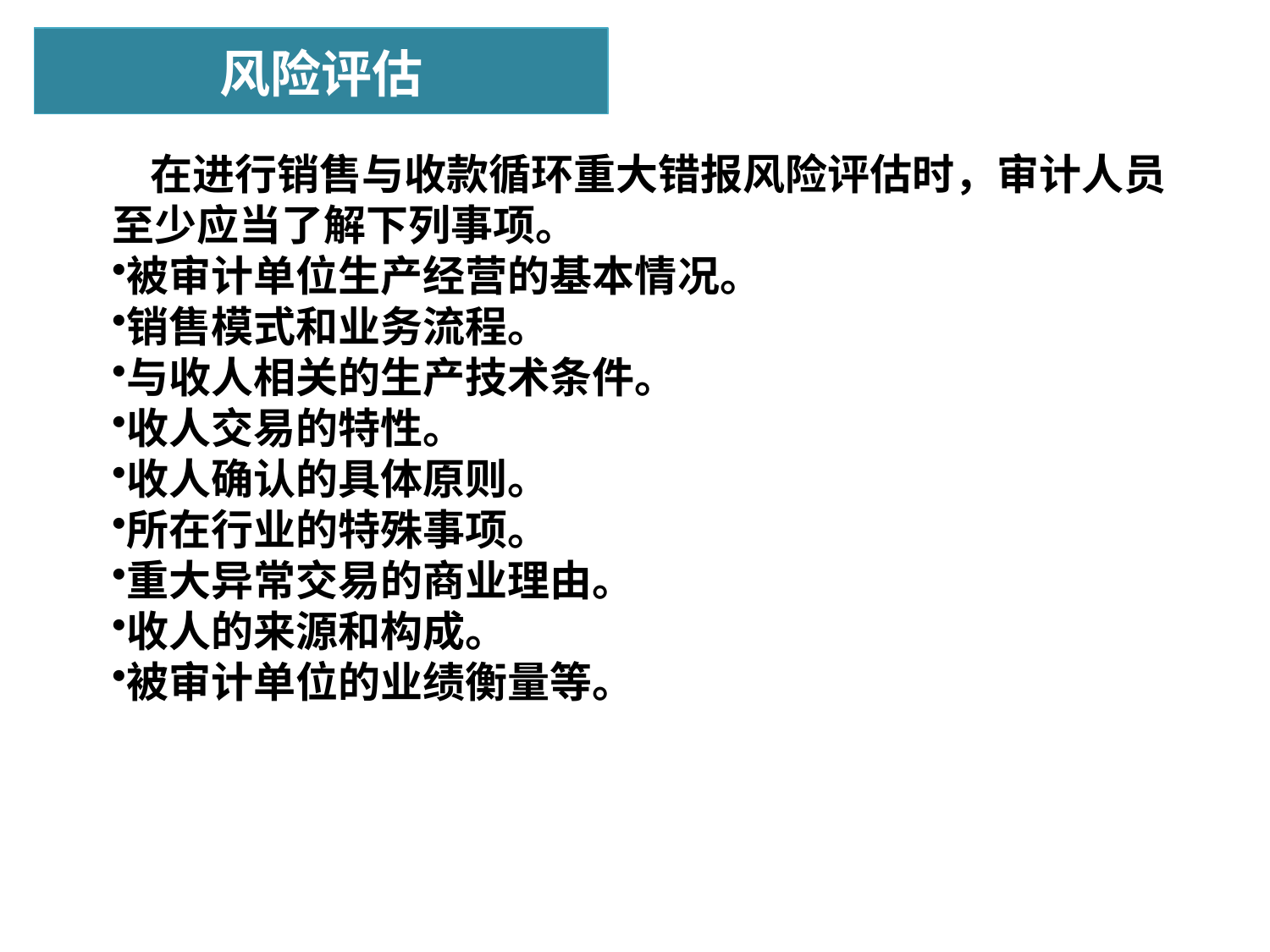

风险评估

在进行销售与收款循环重大错报风险评估时，审计人员至少应当了解下列事项。
被审计单位生产经营的基本情况。
销售模式和业务流程。
与收人相关的生产技术条件。
收人交易的特性。
收人确认的具体原则。
所在行业的特殊事项。
重大异常交易的商业理由。
收人的来源和构成。
被审计单位的业绩衡量等。